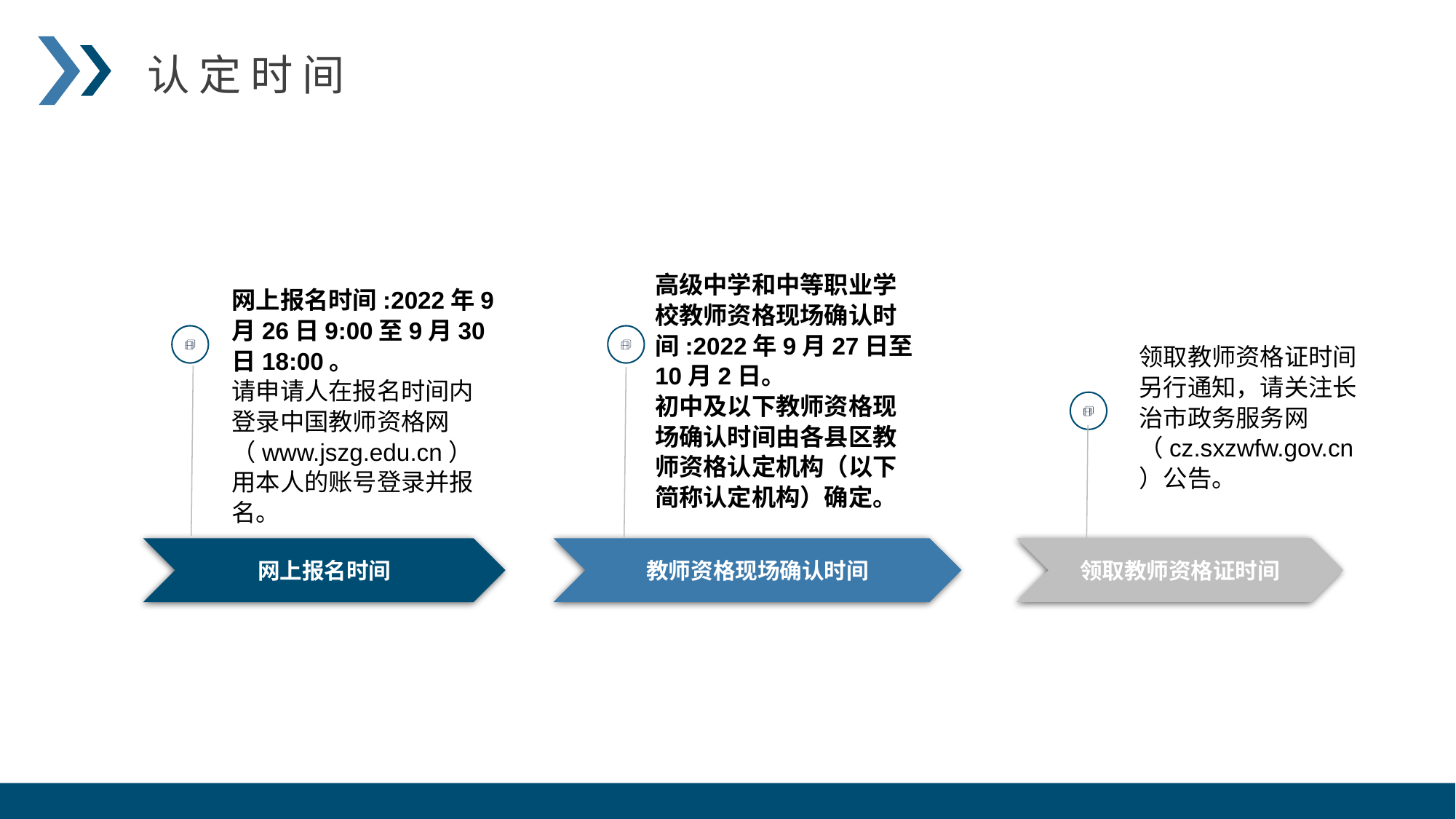

认定时间

高级中学和中等职业学校教师资格现场确认时间:2022年9月27日至10月2日。
初中及以下教师资格现场确认时间由各县区教师资格认定机构（以下简称认定机构）确定。
网上报名时间:2022年9月26日9:00至9月30日18:00。
请申请人在报名时间内登录中国教师资格网（www.jszg.edu.cn）用本人的账号登录并报名。

领取教师资格证时间另行通知，请关注长治市政务服务网（cz.sxzwfw.gov.cn）公告。

网上报名时间
教师资格现场确认时间
领取教师资格证时间